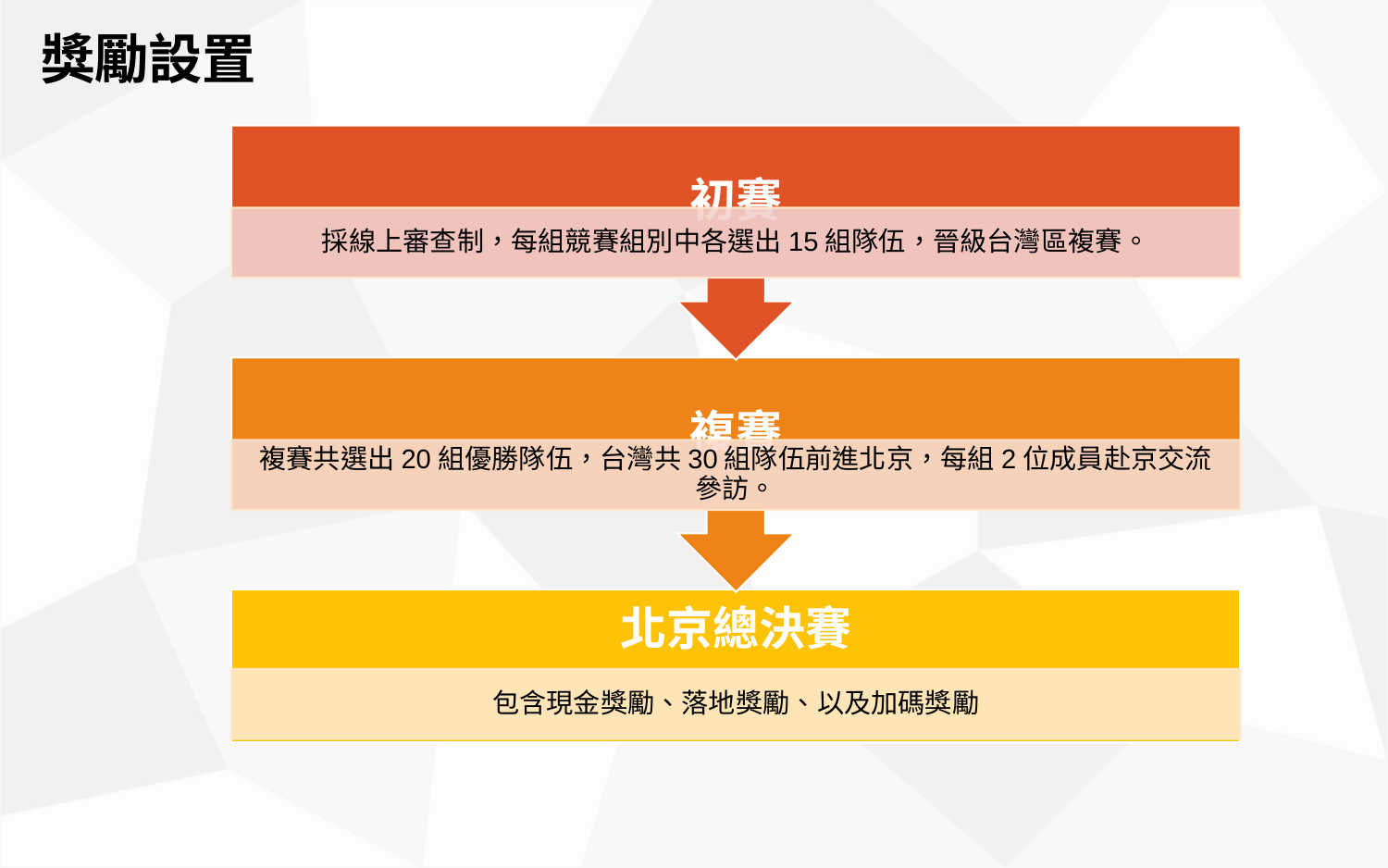

獎勵設置
北京總決賽
包含現金獎勵、落地獎勵、以及加碼獎勵
複賽
複賽共選出20組優勝隊伍，台灣共30組隊伍前進北京，每組2位成員赴京交流參訪。
初賽
採線上審查制，每組競賽組別中各選出15組隊伍，晉級台灣區複賽。